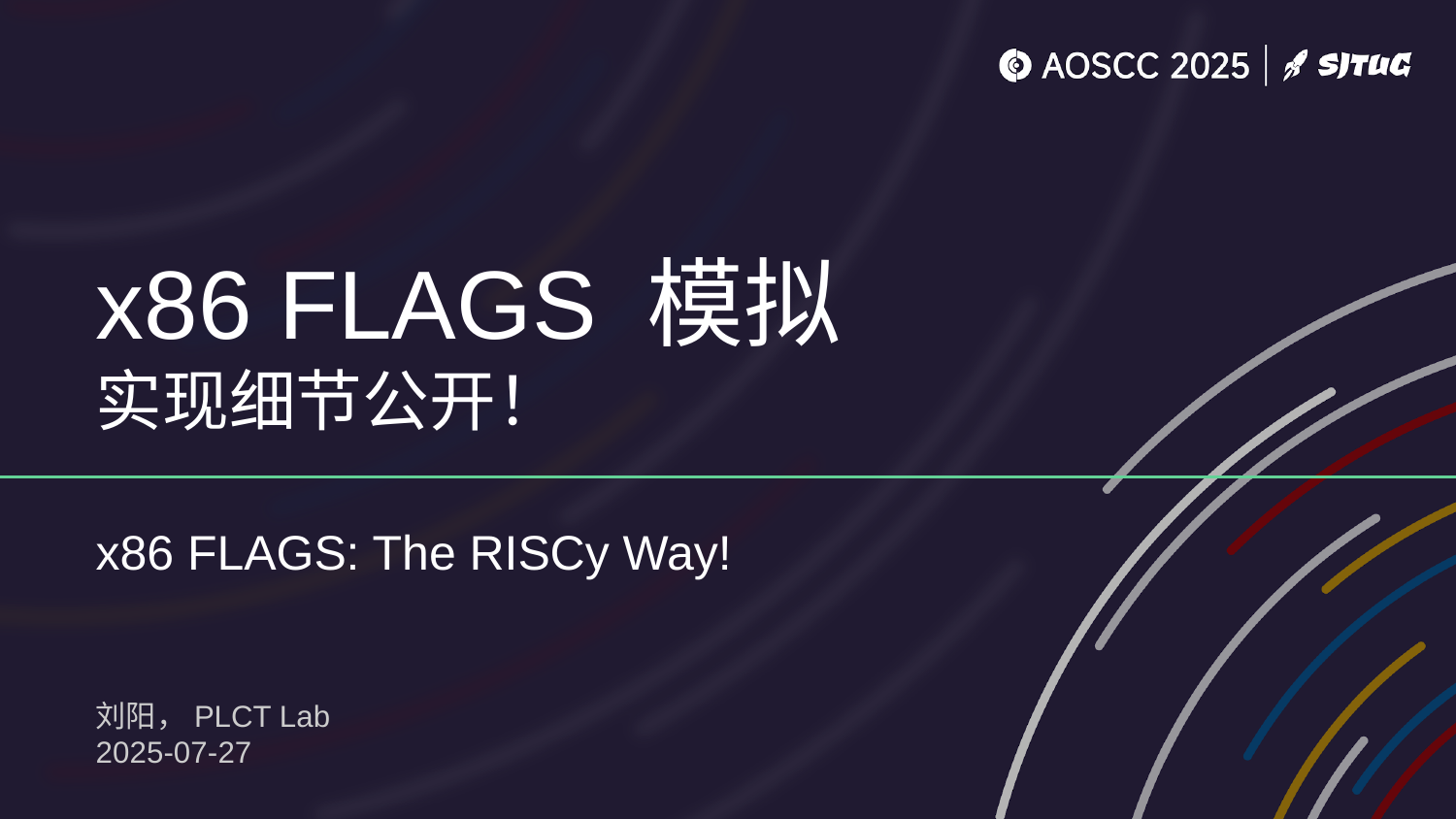

# x86 FLAGS 模拟
实现细节公开！
x86 FLAGS: The RISCy Way!
刘阳，PLCT Lab
2025-07-27